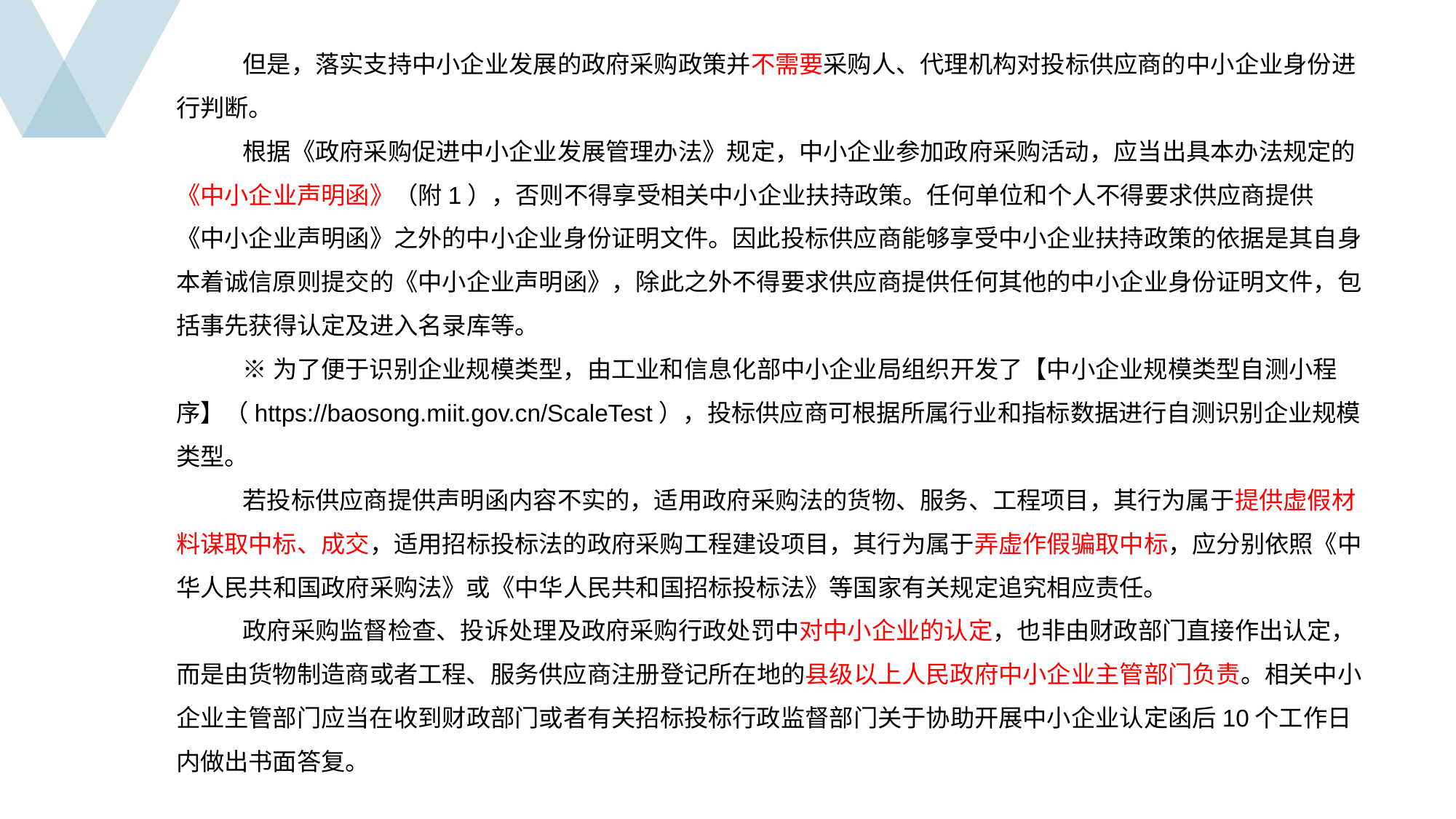

但是，落实支持中小企业发展的政府采购政策并不需要采购人、代理机构对投标供应商的中小企业身份进行判断。
根据《政府采购促进中小企业发展管理办法》规定，中小企业参加政府采购活动，应当出具本办法规定的《中小企业声明函》（附1），否则不得享受相关中小企业扶持政策。任何单位和个人不得要求供应商提供《中小企业声明函》之外的中小企业身份证明文件。因此投标供应商能够享受中小企业扶持政策的依据是其自身本着诚信原则提交的《中小企业声明函》，除此之外不得要求供应商提供任何其他的中小企业身份证明文件，包括事先获得认定及进入名录库等。
※为了便于识别企业规模类型，由工业和信息化部中小企业局组织开发了【中小企业规模类型自测小程序】（https://baosong.miit.gov.cn/ScaleTest），投标供应商可根据所属行业和指标数据进行自测识别企业规模类型。
若投标供应商提供声明函内容不实的，适用政府采购法的货物、服务、工程项目，其行为属于提供虚假材料谋取中标、成交，适用招标投标法的政府采购工程建设项目，其行为属于弄虚作假骗取中标，应分别依照《中华人民共和国政府采购法》或《中华人民共和国招标投标法》等国家有关规定追究相应责任。
政府采购监督检查、投诉处理及政府采购行政处罚中对中小企业的认定，也非由财政部门直接作出认定，而是由货物制造商或者工程、服务供应商注册登记所在地的县级以上人民政府中小企业主管部门负责。相关中小企业主管部门应当在收到财政部门或者有关招标投标行政监督部门关于协助开展中小企业认定函后10个工作日内做出书面答复。